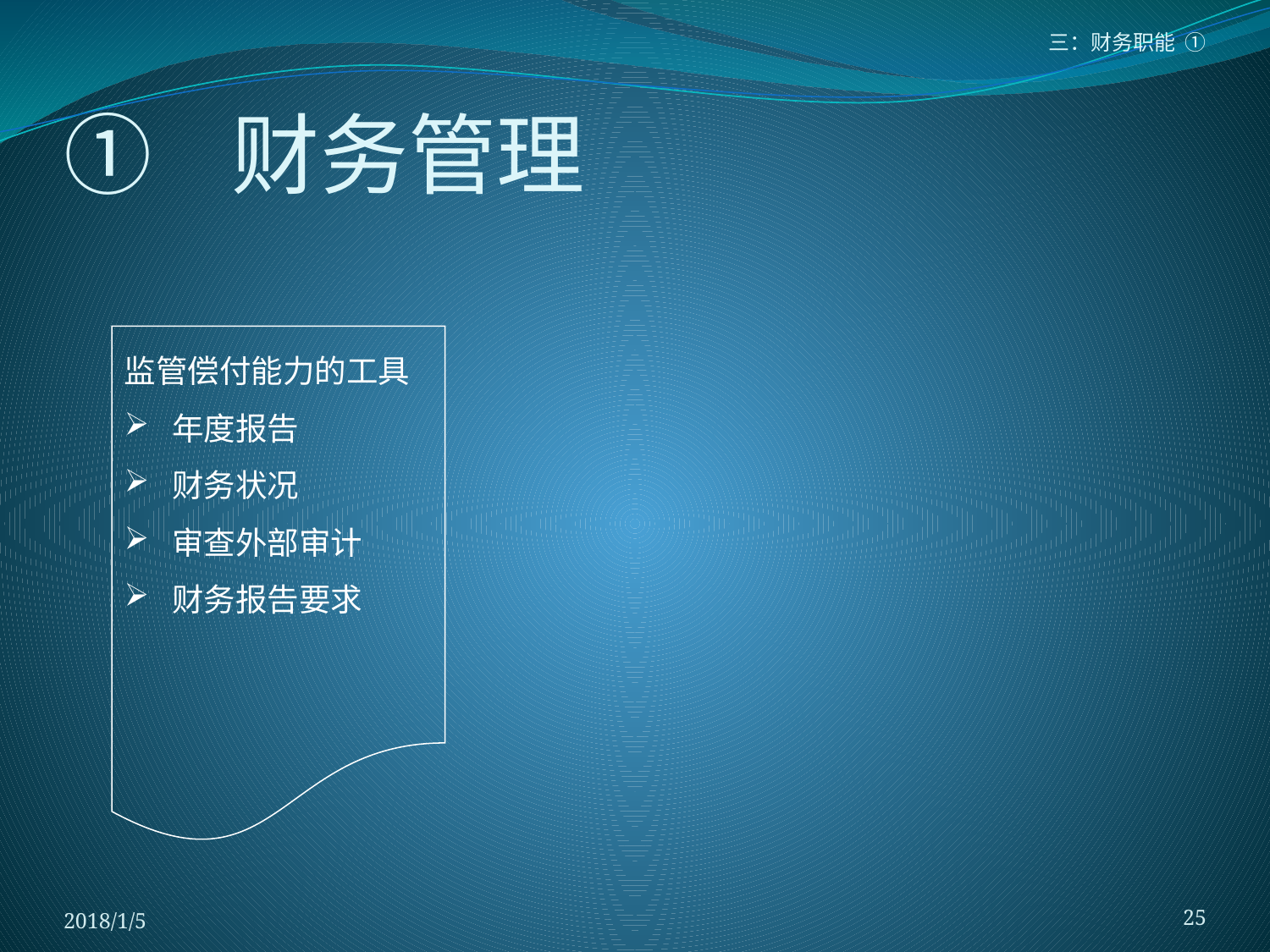

三：财务职能  ①
# ①   财务管理
监管偿付能力的工具
年度报告
财务状况
审查外部审计
财务报告要求

2018/1/5
25